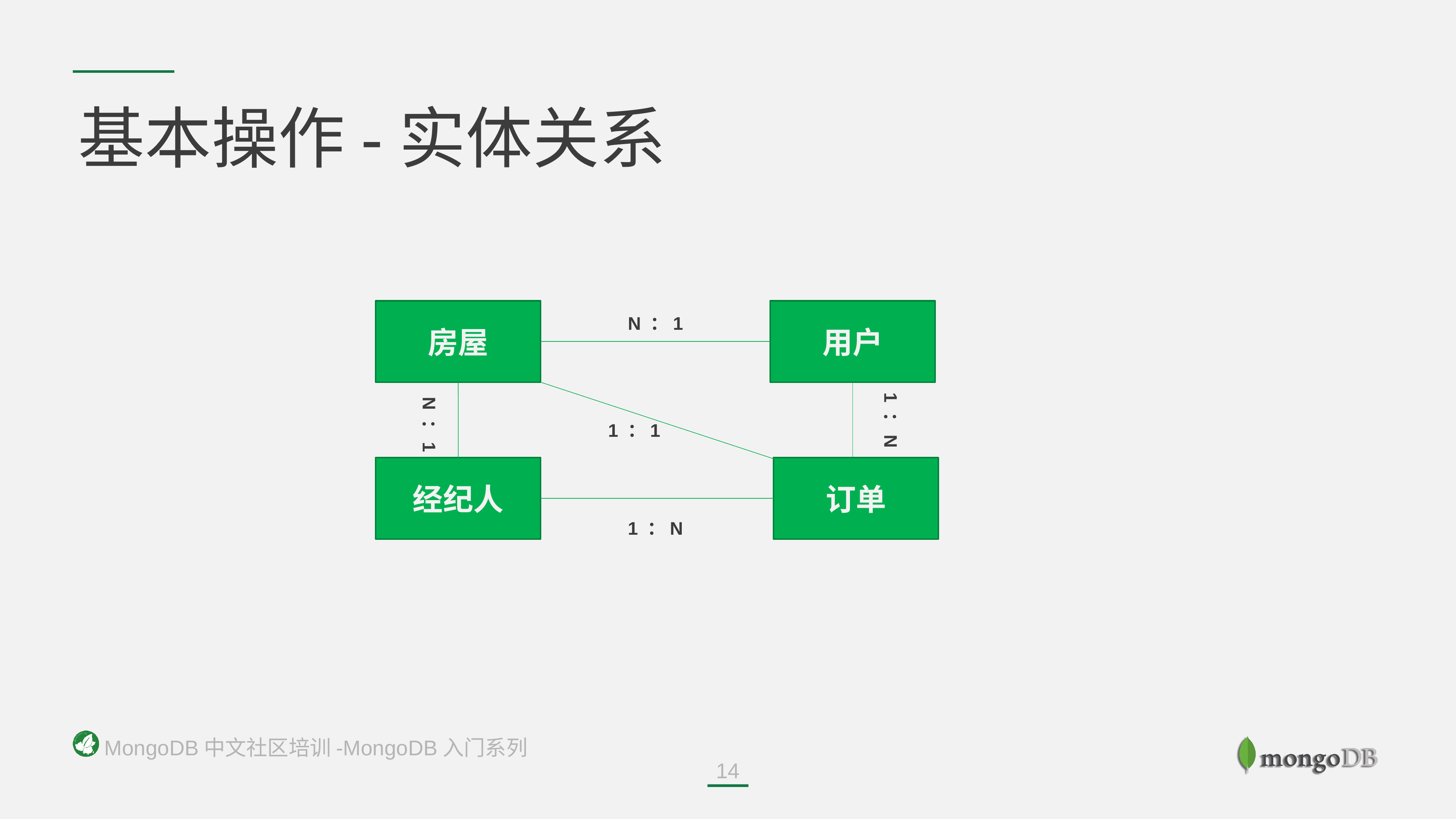

# 基本操作-实体关系
N ：1
房屋
用户
1 ：N
N ：1
1 ：1
经纪人
订单
1 ：N